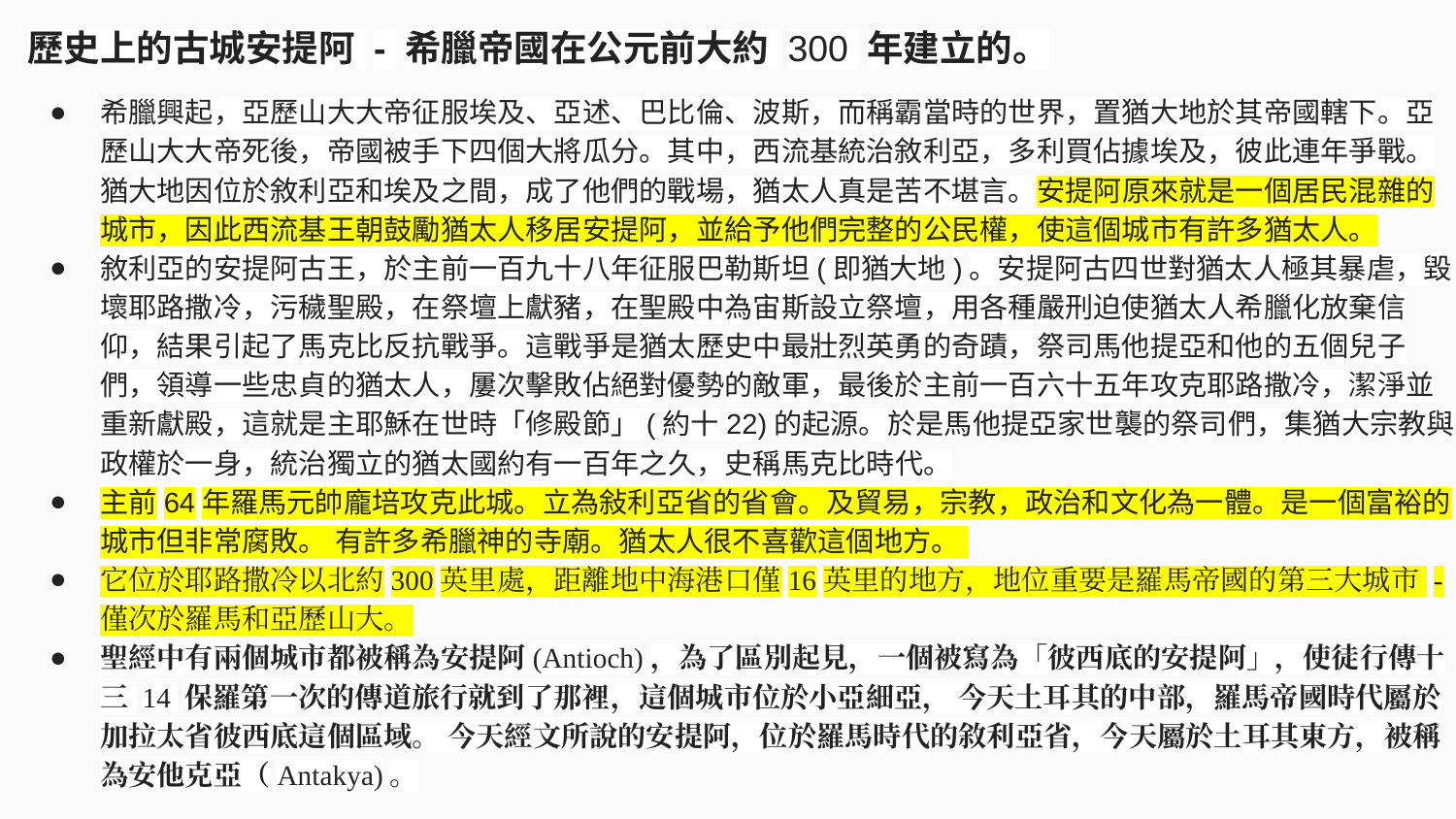

歷史上的古城安提阿 - 希臘帝國在公元前大約 300 年建立的。
希臘興起，亞歷山大大帝征服埃及、亞述、巴比倫、波斯，而稱霸當時的世界，置猶大地於其帝國轄下。亞歷山大大帝死後，帝國被手下四個大將瓜分。其中，西流基統治敘利亞，多利買佔據埃及，彼此連年爭戰。猶大地因位於敘利亞和埃及之間，成了他們的戰場，猶太人真是苦不堪言。安提阿原來就是一個居民混雜的城市，因此西流基王朝鼓勵猶太人移居安提阿，並給予他們完整的公民權，使這個城市有許多猶太人。
敘利亞的安提阿古王，於主前一百九十八年征服巴勒斯坦(即猶大地)。安提阿古四世對猶太人極其暴虐，毀壞耶路撒冷，污穢聖殿，在祭壇上獻豬，在聖殿中為宙斯設立祭壇，用各種嚴刑迫使猶太人希臘化放棄信仰，結果引起了馬克比反抗戰爭。這戰爭是猶太歷史中最壯烈英勇的奇蹟，祭司馬他提亞和他的五個兒子們，領導一些忠貞的猶太人，屢次擊敗佔絕對優勢的敵軍，最後於主前一百六十五年攻克耶路撒冷，潔淨並重新獻殿，這就是主耶穌在世時「修殿節」(約十22)的起源。於是馬他提亞家世襲的祭司們，集猶大宗教與政權於一身，統治獨立的猶太國約有一百年之久，史稱馬克比時代。
主前64年羅馬元帥龐培攻克此城。立為敍利亞省的省會。及貿易，宗教，政治和文化為一體。是一個富裕的城市但非常腐敗。 有許多希臘神的寺廟。猶太人很不喜歡這個地方。
它位於耶路撒冷以北約300英里處，距離地中海港口僅16英里的地方，地位重要是羅馬帝國的第三大城市 - 僅次於羅馬和亞歷山大。
聖經中有兩個城市都被稱為安提阿(Antioch)，為了區別起見，一個被寫為「彼西底的安提阿」，使徒行傳十三 14 保羅第一次的傳道旅行就到了那裡，這個城市位於小亞細亞， 今天土耳其的中部，羅馬帝國時代屬於加拉太省彼西底這個區域。 今天經文所說的安提阿，位於羅馬時代的敘利亞省，今天屬於土耳其東方，被稱為安他克亞（Antakya)。